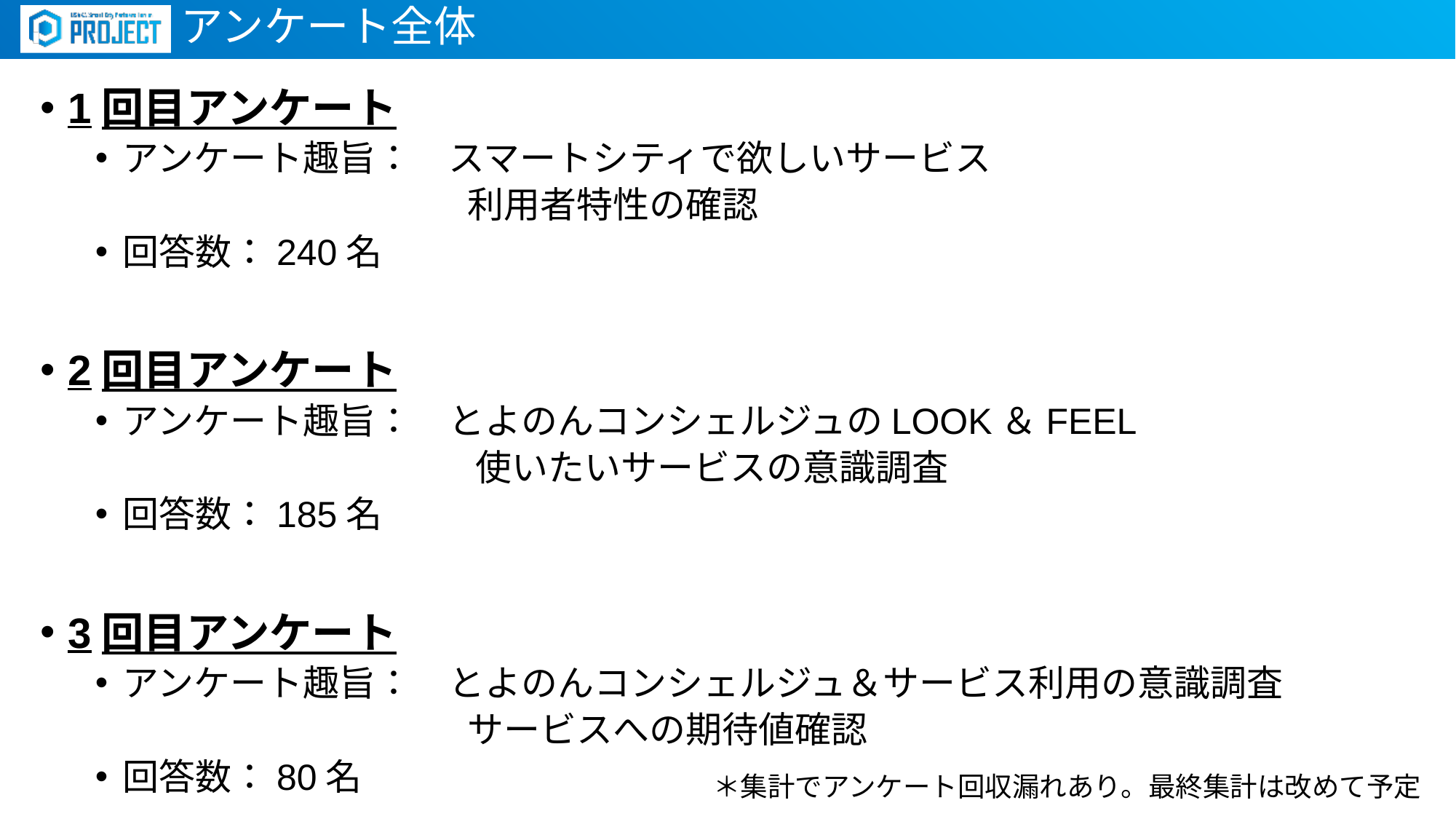

# アンケート全体
1回目アンケート
アンケート趣旨：　スマートシティで欲しいサービス
			　 利用者特性の確認
回答数：240名

2回目アンケート
アンケート趣旨：　とよのんコンシェルジュのLOOK＆FEEL
			 　使いたいサービスの意識調査
回答数：185名

3回目アンケート
アンケート趣旨：　とよのんコンシェルジュ＆サービス利用の意識調査
			　 サービスへの期待値確認
回答数：80名
＊集計でアンケート回収漏れあり。最終集計は改めて予定